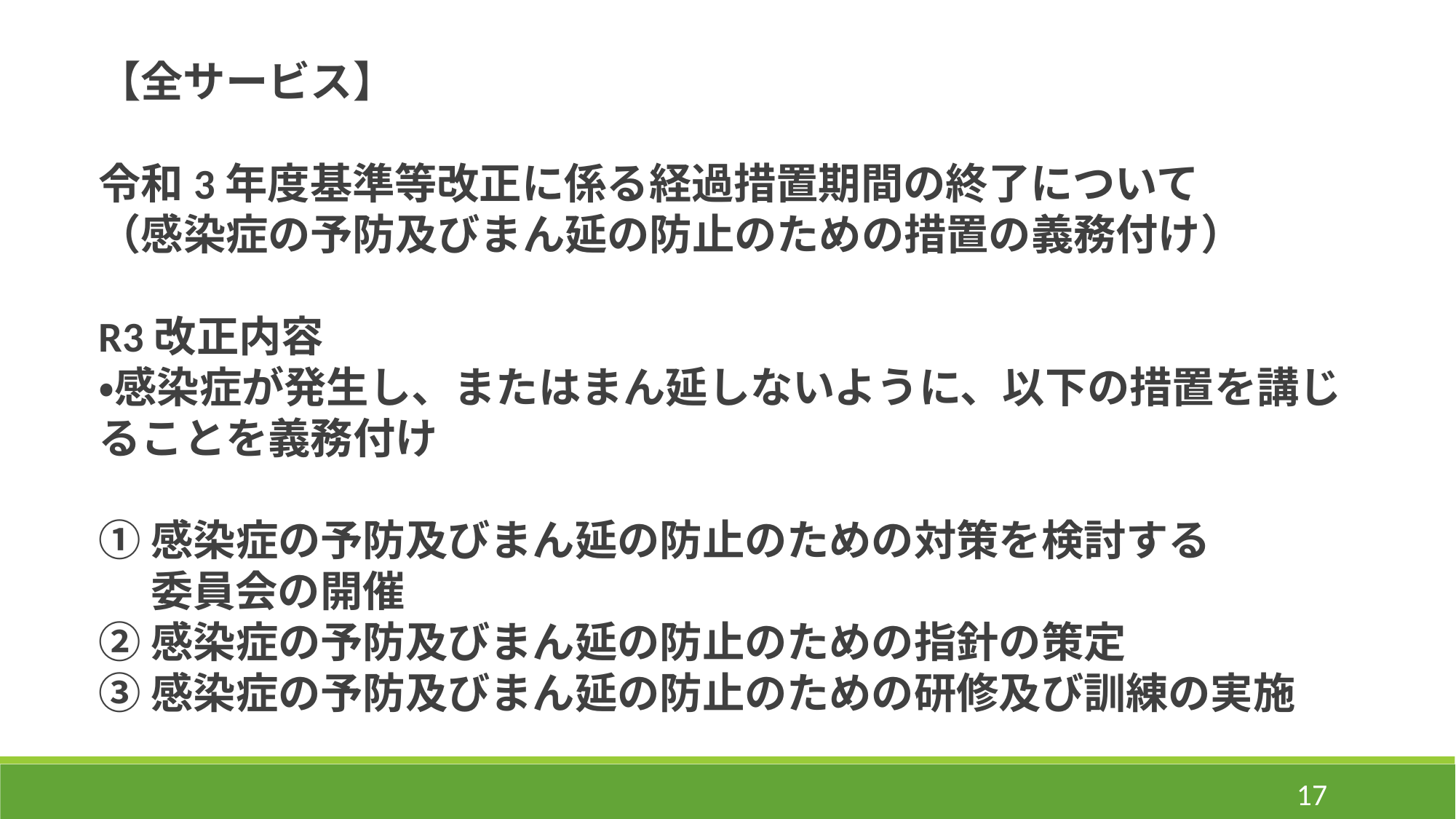

【全サービス】

令和3年度基準等改正に係る経過措置期間の終了について
（感染症の予防及びまん延の防止のための措置の義務付け）

R3改正内容
・感染症が発生し、またはまん延しないように、以下の措置を講じることを義務付け

①感染症の予防及びまん延の防止のための対策を検討する
　 委員会の開催
②感染症の予防及びまん延の防止のための指針の策定
③感染症の予防及びまん延の防止のための研修及び訓練の実施

17